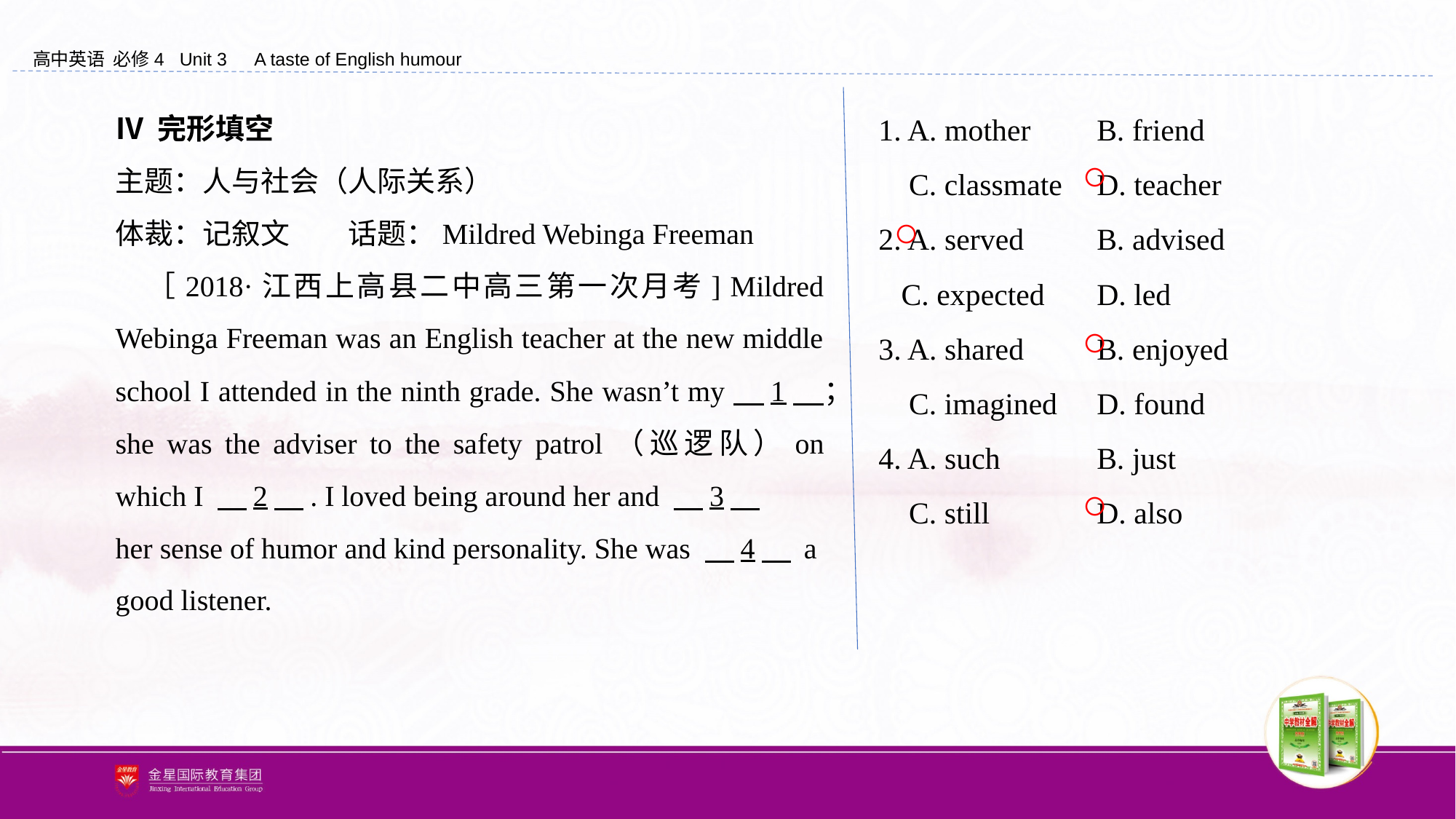

Ⅳ 完形填空
主题：人与社会（人际关系）
体裁：记叙文　　话题：Mildred Webinga Freeman
　［2018·江西上高县二中高三第一次月考] Mildred Webinga Freeman was an English teacher at the new middle school I attended in the ninth grade. She wasn’t my　1　；she was the adviser to the safety patrol（巡逻队）on which I 　2　. I loved being around her and 　3
her sense of humor and kind personality. She was 　4　 a
good listener.
1. A. mother 	B. friend
    C. classmate 	D. teacher
2. A. served 	B. advised
   C. expected 	D. led
3. A. shared 	B. enjoyed
    C. imagined 	D. found
4. A. such 	B. just
    C. still 	D. also
○
○
○
○